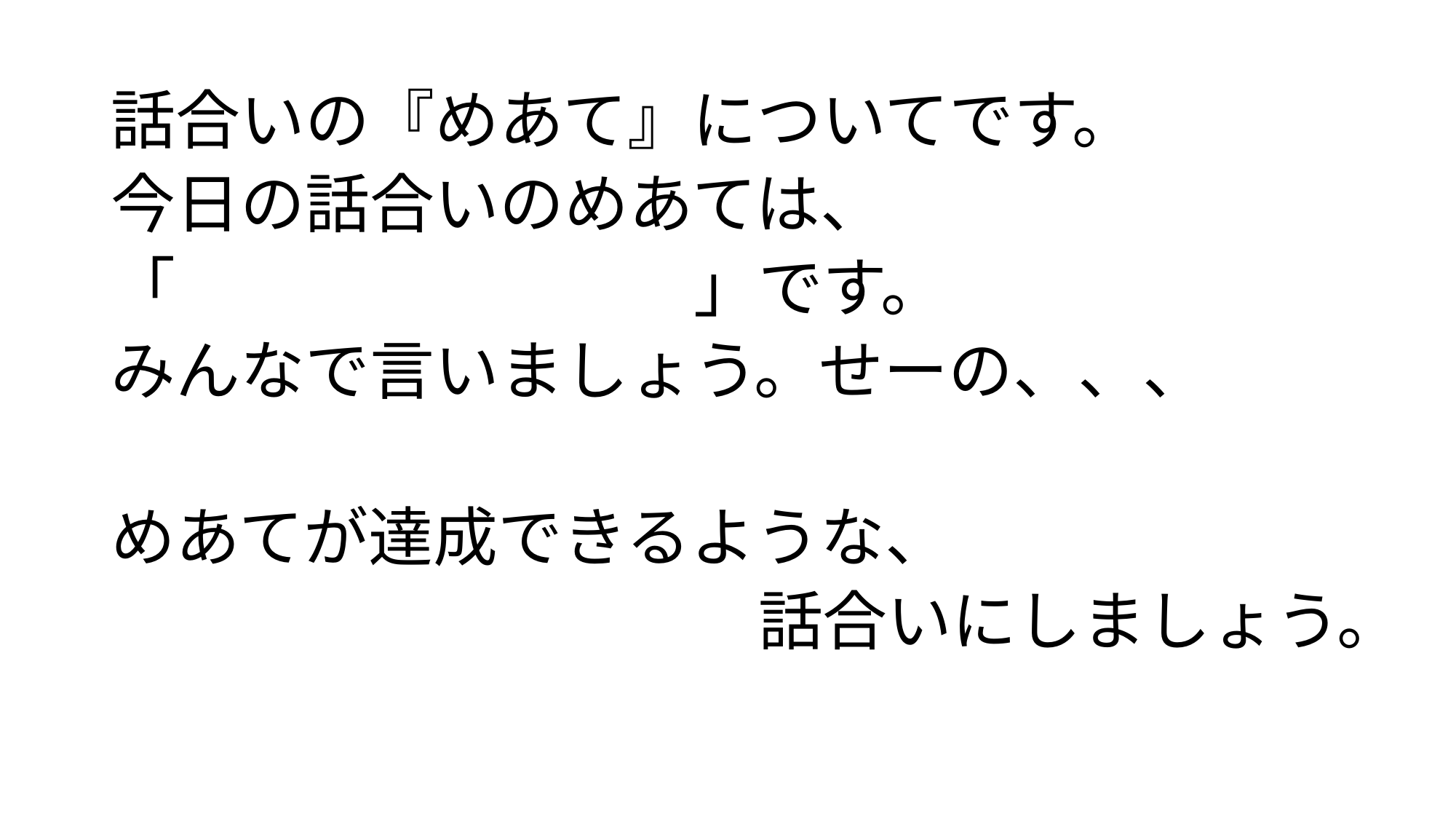

話合いの『めあて』についてです。
今日の話合いのめあては、
「　　　　　　　　」です。
みんなで言いましょう。せーの、、、

めあてが達成できるような、
　　　　　　　　　　話合いにしましょう。